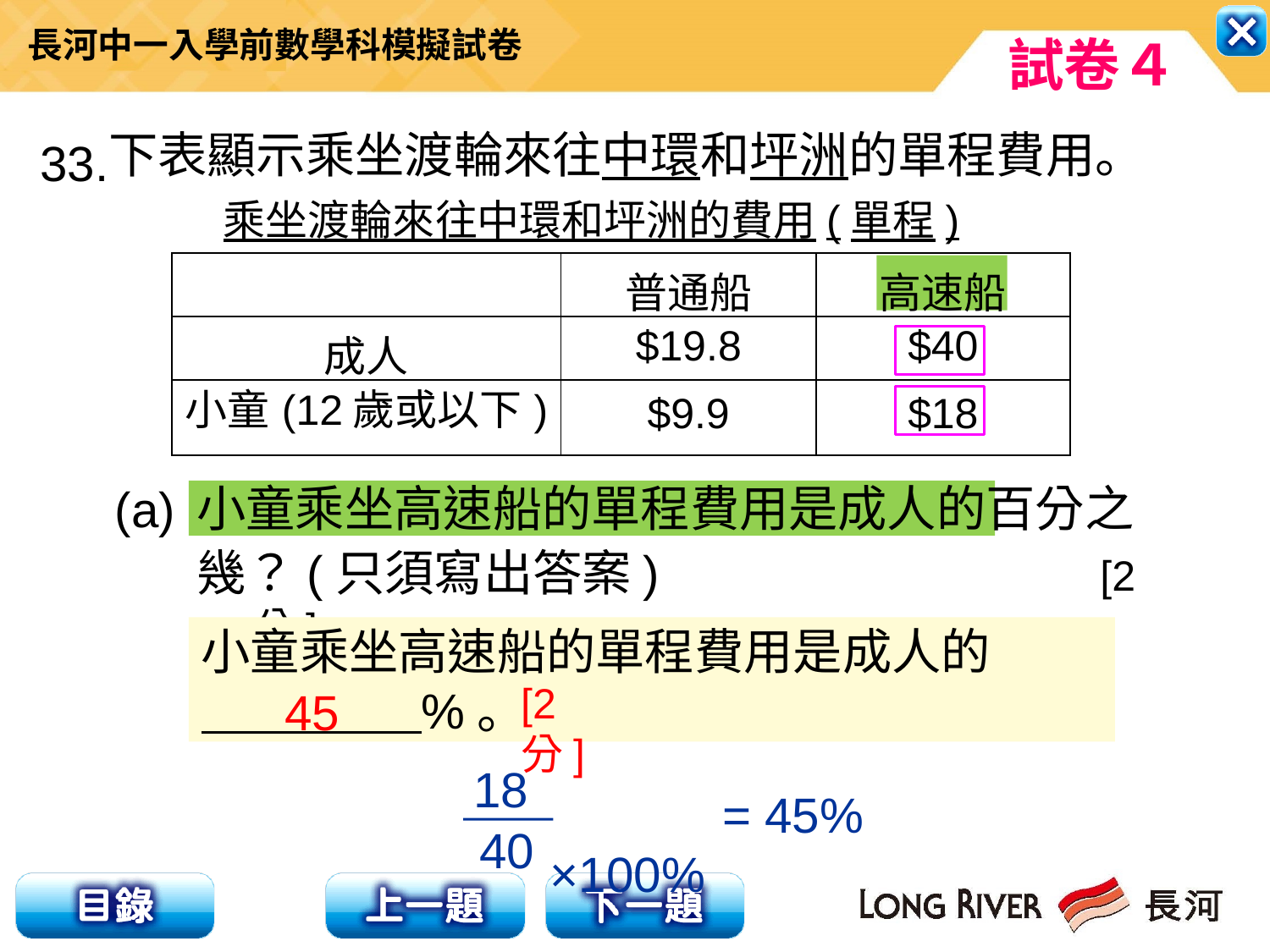

下表顯示乘坐渡輪來往中環和坪洲的單程費用。
33.
乘坐渡輪來往中環和坪洲的費用(單程)
|  | 普通船 | 高速船 |
| --- | --- | --- |
| 成人 | $19.8 | $40 |
| 小童(12歲或以下) | $9.9 | $18 |

小童乘坐高速船的單程費用是成人的百分之
幾？(只須寫出答案)                                [2分]
(a)

小童乘坐高速船的單程費用是成人的
                %。
[2分]
45
18
 ×100%
= 45%
40